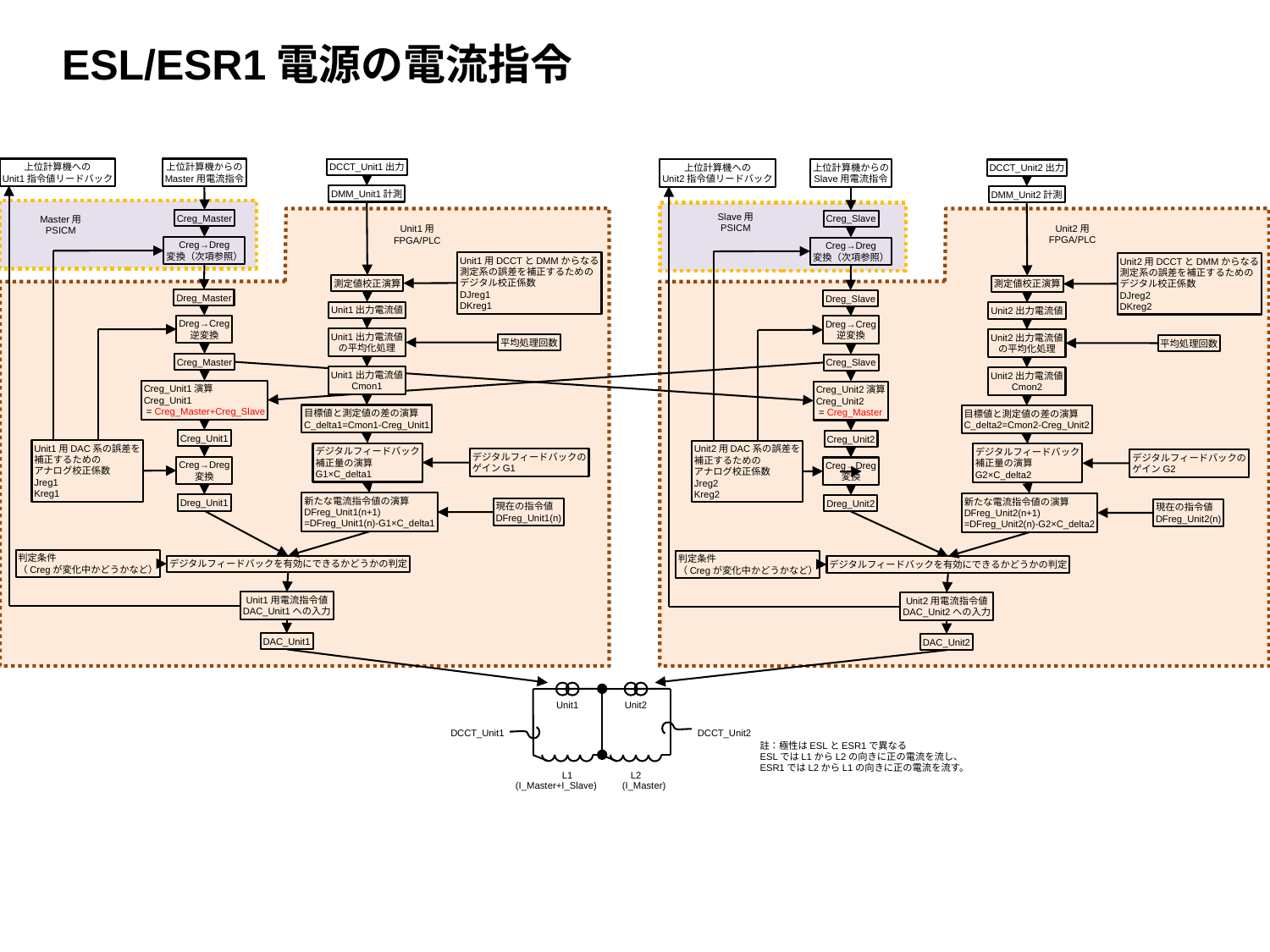

ESL/ESR1電源の電流指令
上位計算機への
Unit1指令値リードバック
上位計算機からの
Master用電流指令
DCCT_Unit1出力
上位計算機への
Unit2指令値リードバック
上位計算機からの
Slave用電流指令
DCCT_Unit2出力
DMM_Unit1計測
DMM_Unit2計測

Slave用
PSICM

Creg_Master
Creg_Slave
Master用
PSICM
Unit2用
FPGA/PLC
Unit1用
FPGA/PLC
Creg→Dreg
変換（次項参照）
Creg→Dreg
変換（次項参照）
Unit1用DCCTとDMMからなる
測定系の誤差を補正するための
デジタル校正係数
DJreg1
DKreg1
Unit2用DCCTとDMMからなる
測定系の誤差を補正するための
デジタル校正係数
DJreg2
DKreg2
測定値校正演算
測定値校正演算
Dreg_Master
Dreg_Slave
Unit1出力電流値
Unit2出力電流値
Dreg→Creg
逆変換
Dreg→Creg
逆変換
Unit1出力電流値
の平均化処理
Unit2出力電流値
の平均化処理
平均処理回数
平均処理回数
Creg_Master
Creg_Slave
Unit1出力電流値
Cmon1
Unit2出力電流値
Cmon2
Creg_Unit1演算
Creg_Unit1
 = Creg_Master+Creg_Slave
Creg_Unit2演算
Creg_Unit2
 = Creg_Master
目標値と測定値の差の演算
C_delta1=Cmon1-Creg_Unit1
目標値と測定値の差の演算
C_delta2=Cmon2-Creg_Unit2
Creg_Unit1
Creg_Unit2
Unit1用DAC系の誤差を
補正するための
アナログ校正係数
Jreg1
Kreg1
Unit2用DAC系の誤差を
補正するための
アナログ校正係数
Jreg2
Kreg2
デジタルフィードバック
補正量の演算
G1×C_delta1
デジタルフィードバック
補正量の演算
G2×C_delta2
デジタルフィードバックの
ゲインG1
デジタルフィードバックの
ゲインG2
Creg→Dreg
変換
Creg→Dreg
変換
新たな電流指令値の演算
DFreg_Unit1(n+1)
=DFreg_Unit1(n)-G1×C_delta1
新たな電流指令値の演算
DFreg_Unit2(n+1)
=DFreg_Unit2(n)-G2×C_delta2
Dreg_Unit1
Dreg_Unit2
現在の指令値
DFreg_Unit1(n)
現在の指令値
DFreg_Unit2(n)
判定条件
（Cregが変化中かどうかなど）
判定条件
（Cregが変化中かどうかなど）
デジタルフィードバックを有効にできるかどうかの判定
デジタルフィードバックを有効にできるかどうかの判定
Unit1用電流指令値
DAC_Unit1への入力
Unit2用電流指令値
DAC_Unit2への入力
DAC_Unit1
DAC_Unit2

Unit1
Unit2

DCCT_Unit2
DCCT_Unit1

註：極性はESLとESR1で異なる
ESLではL1からL2の向きに正の電流を流し、
ESR1ではL2からL1の向きに正の電流を流す。

L1
L2
(I_Master+I_Slave)
(I_Master)